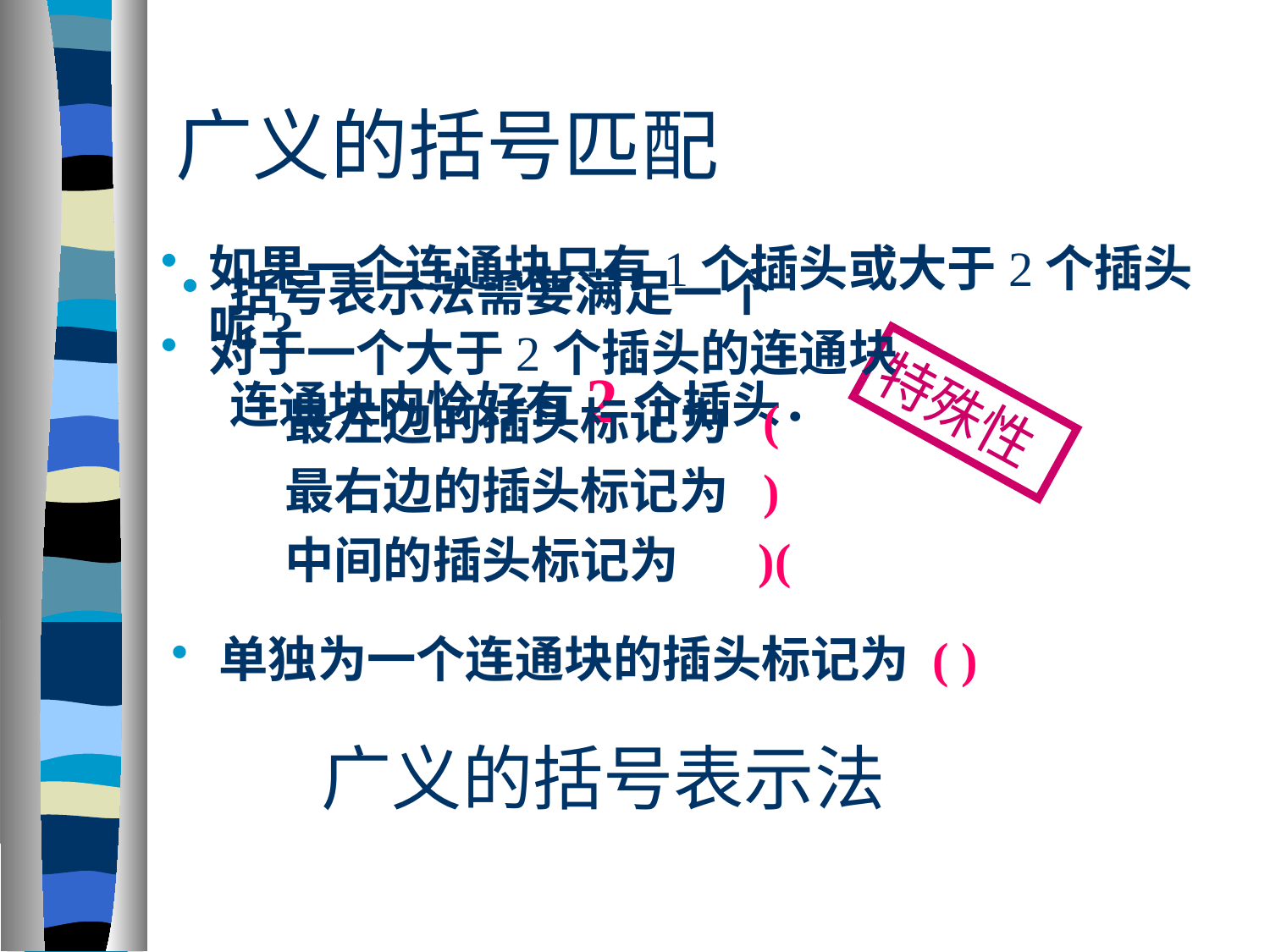

# 广义的括号匹配
括号表示法需要满足一个连通块内恰好有2个插头．
如果一个连通块只有1个插头或大于2个插头呢?
对于一个大于2个插头的连通块
          最左边的插头标记为  (
          最右边的插头标记为  )
          中间的插头标记为      )(

特殊性
单独为一个连通块的插头标记为 ( )

广义的括号表示法